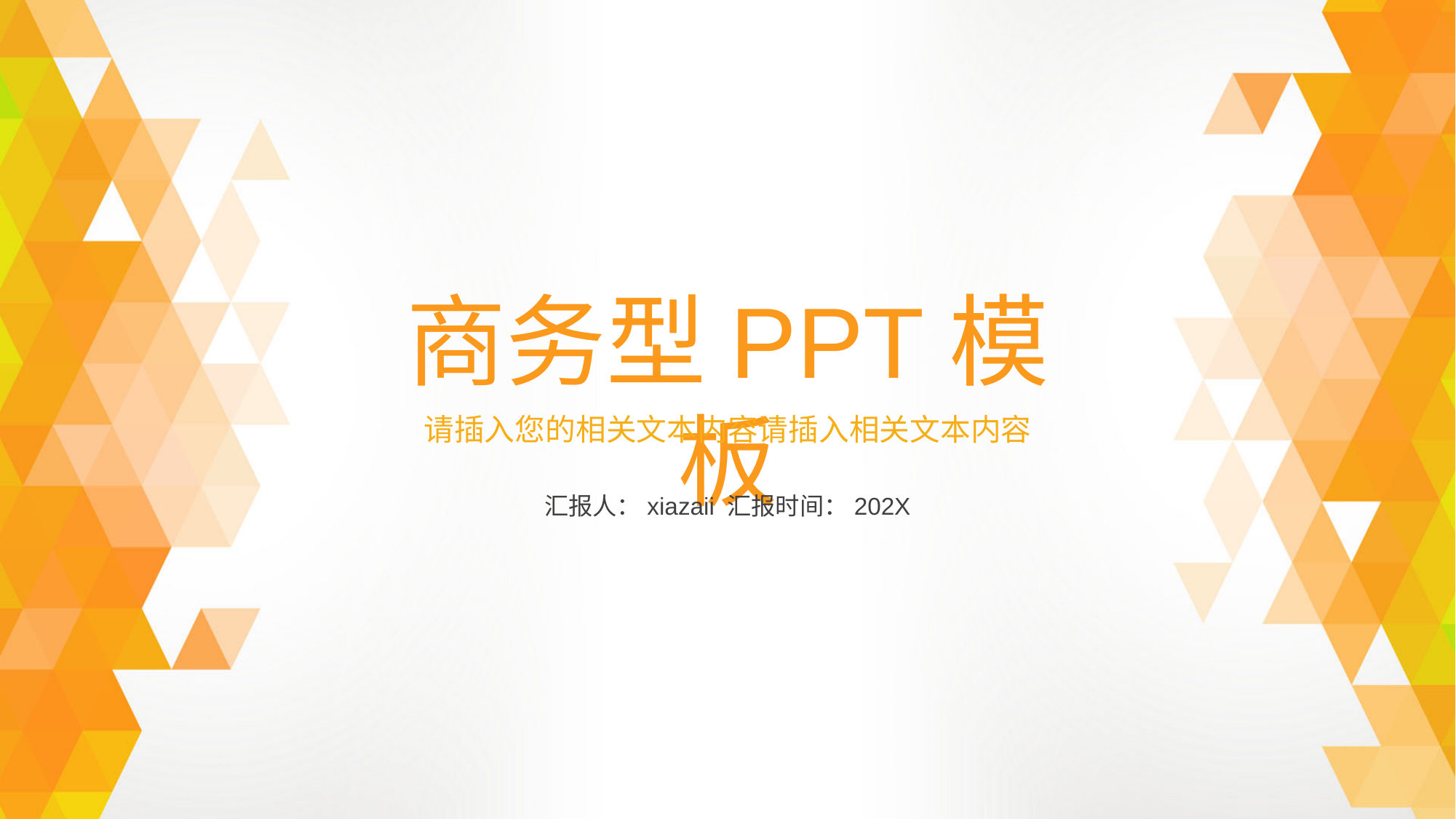

商务型PPT模板
请插入您的相关文本内容请插入相关文本内容
汇报人：xiazaii 汇报时间：202X